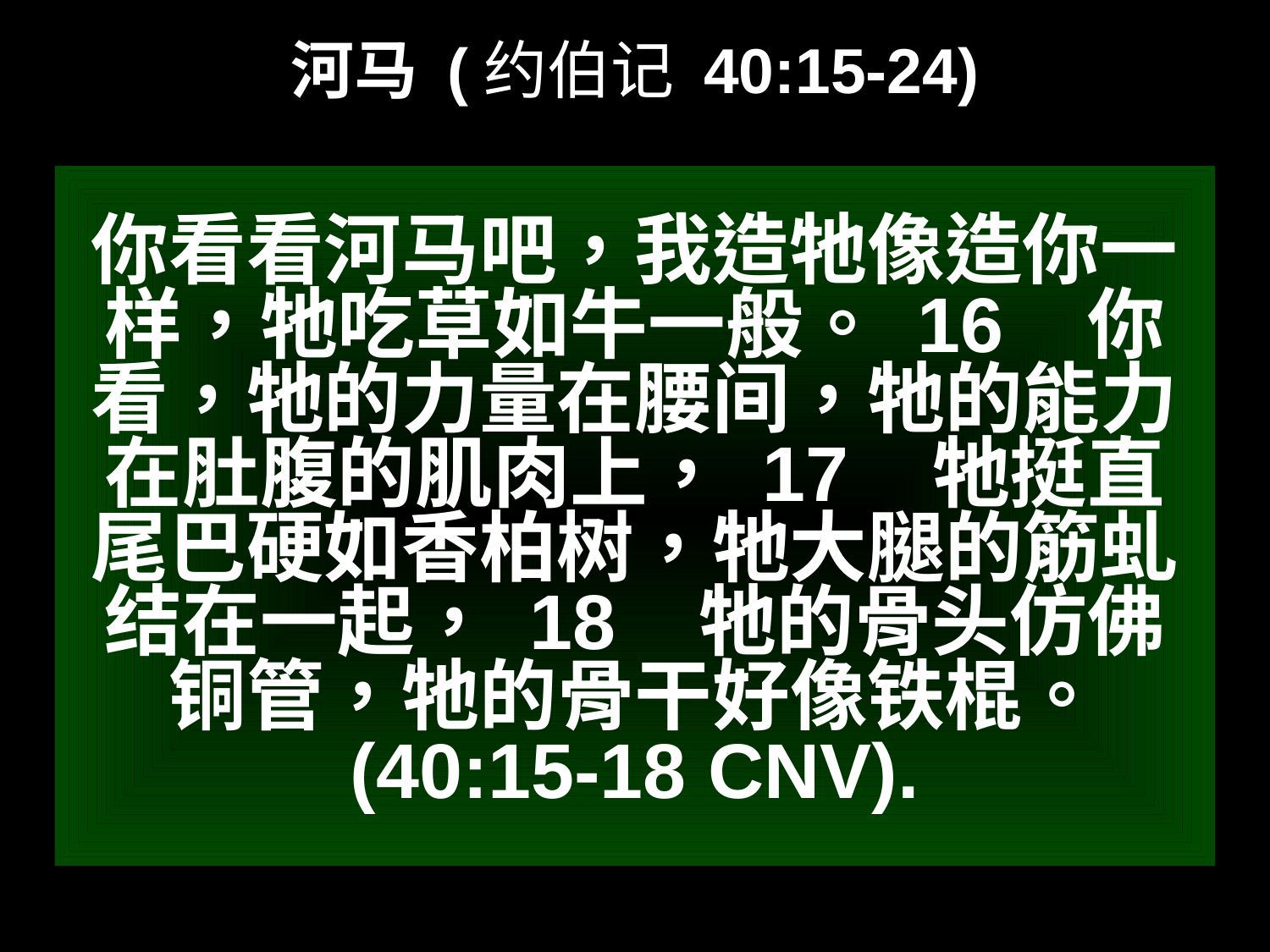

# 河马 (约伯记 40:15-24)

你看看河马吧，我造牠像造你一样，牠吃草如牛一般。 16   你看，牠的力量在腰间，牠的能力在肚腹的肌肉上， 17   牠挺直尾巴硬如香柏树，牠大腿的筋虬结在一起， 18   牠的骨头仿佛铜管，牠的骨干好像铁棍。 (40:15-18 CNV).